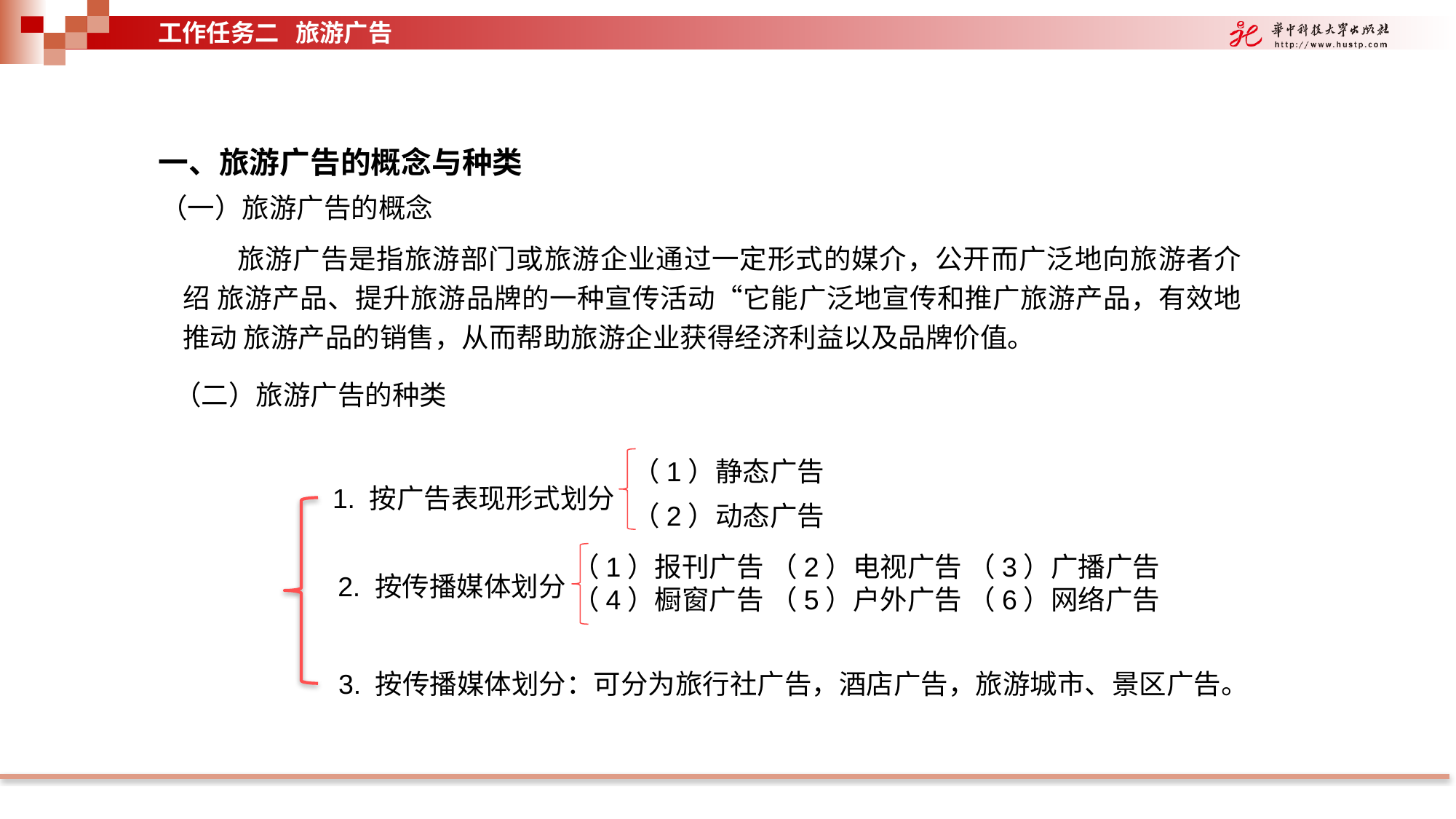

工作任务二   旅游广告
一、旅游广告的概念与种类
（一）旅游广告的概念
旅游广告是指旅游部门或旅游企业通过一定形式的媒介，公开而广泛地向旅游者介绍 旅游产品、提升旅游品牌的一种宣传活动“它能广泛地宣传和推广旅游产品，有效地推动 旅游产品的销售，从而帮助旅游企业获得经济利益以及品牌价值。
（二）旅游广告的种类

（1）静态广告
1. 按广告表现形式划分
（2）动态广告

（1）报刊广告 （2）电视广告 （3）广播广告
（4）橱窗广告 （5）户外广告 （6）网络广告
2. 按传播媒体划分
3. 按传播媒体划分：可分为旅行社广告，酒店广告，旅游城市、景区广告。